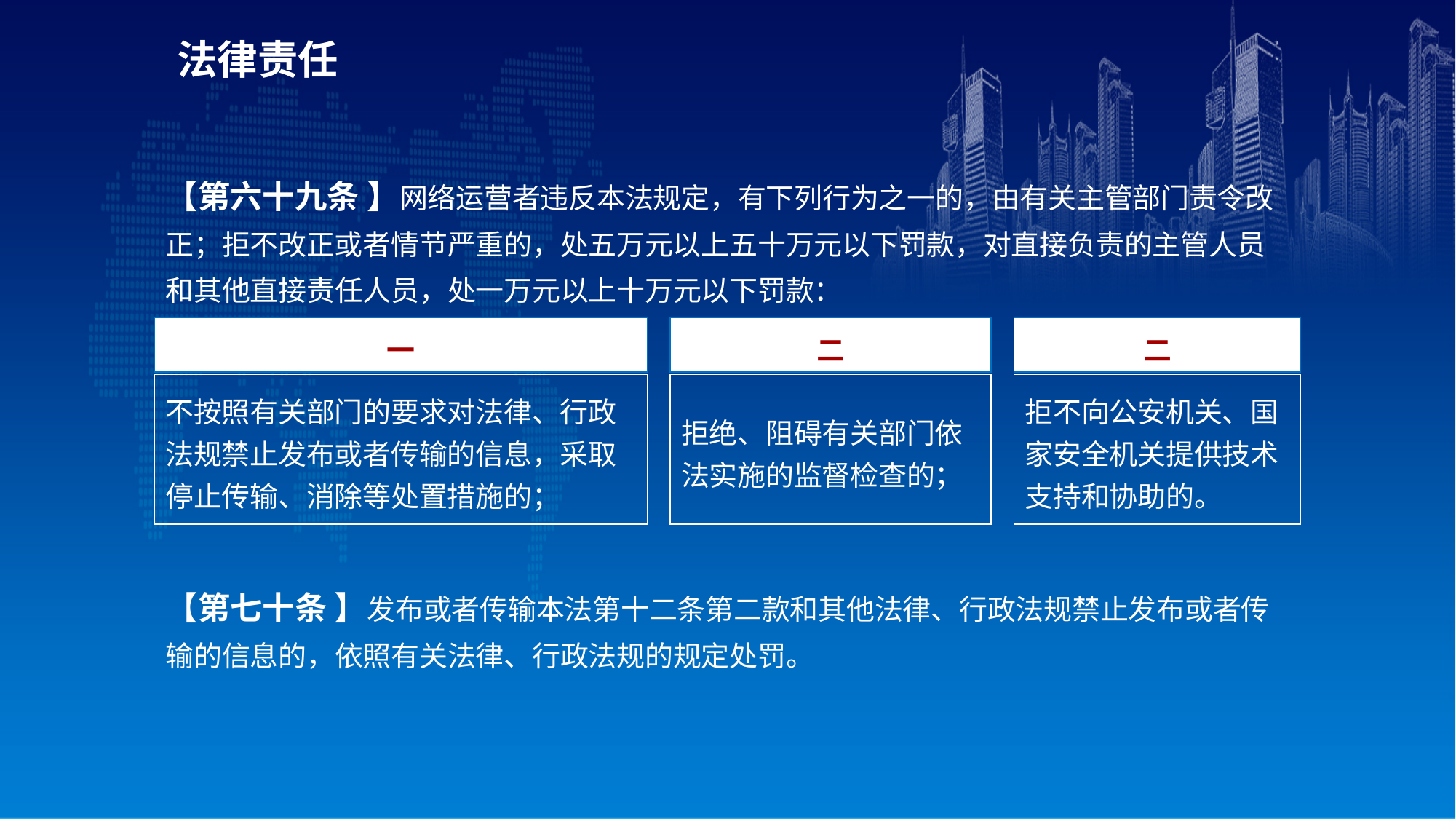

法律责任
【第六十九条 】网络运营者违反本法规定，有下列行为之一的，由有关主管部门责令改正；拒不改正或者情节严重的，处五万元以上五十万元以下罚款，对直接负责的主管人员和其他直接责任人员，处一万元以上十万元以下罚款：
一
二
二
不按照有关部门的要求对法律、行政法规禁止发布或者传输的信息，采取停止传输、消除等处置措施的；
拒绝、阻碍有关部门依法实施的监督检查的；
拒不向公安机关、国家安全机关提供技术支持和协助的。
【第七十条 】发布或者传输本法第十二条第二款和其他法律、行政法规禁止发布或者传输的信息的，依照有关法律、行政法规的规定处罚。